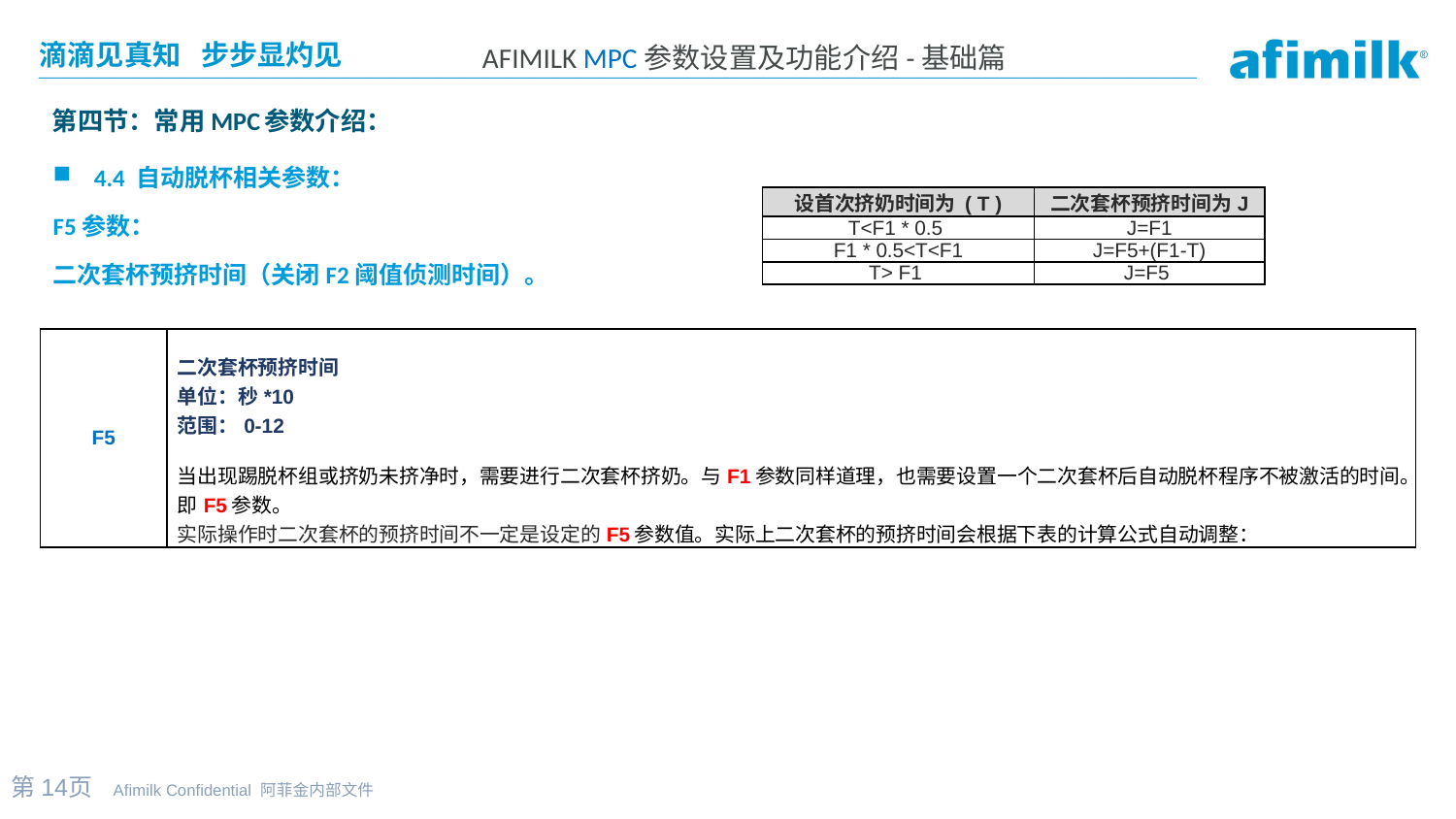

第四节：常用MPC参数介绍：
4.4 自动脱杯相关参数：
F5参数：
二次套杯预挤时间（关闭F2阈值侦测时间）。

| 设首次挤奶时间为 ( T ) | 二次套杯预挤时间为J |
| --- | --- |
| T<F1 \* 0.5 | J=F1 |
| F1 \* 0.5<T<F1 | J=F5+(F1-T) |
| T> F1 | J=F5 |
| F5 | 二次套杯预挤时间 单位：秒\*10 范围：0-12 当出现踢脱杯组或挤奶未挤净时，需要进行二次套杯挤奶。与F1参数同样道理，也需要设置一个二次套杯后自动脱杯程序不被激活的时间。即F5参数。 实际操作时二次套杯的预挤时间不一定是设定的F5参数值。实际上二次套杯的预挤时间会根据下表的计算公式自动调整： |
| --- | --- |
第14页  Afimilk Confidential 阿菲金内部文件